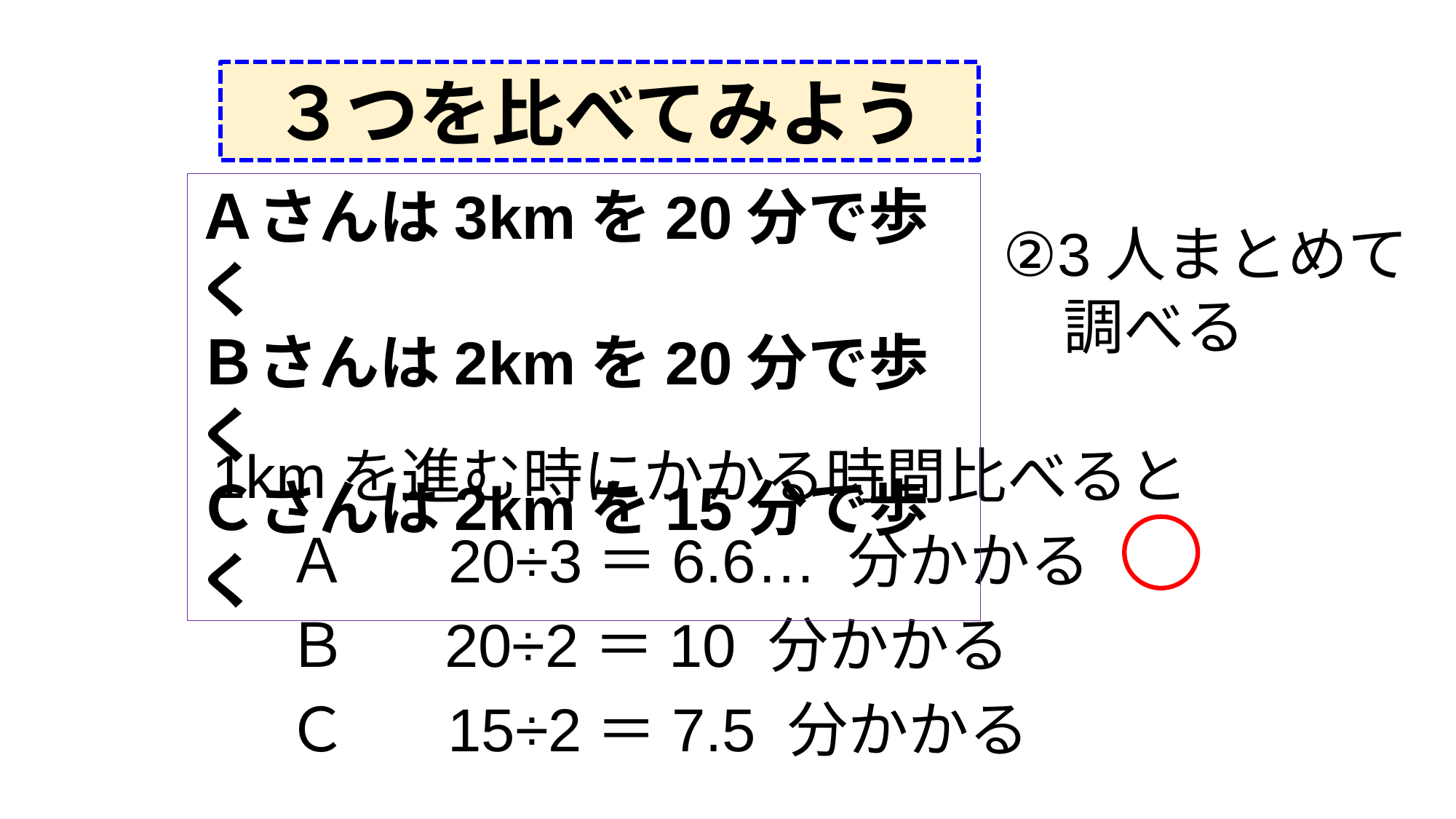

３つを比べてみよう
Ａさんは3kmを20分で歩く
Ｂさんは2kmを20分で歩く
Ｃさんは2kmを15分で歩く
②3人まとめて
　調べる
1kmを進む時にかかる時間比べると
Ａ
20÷3＝6.6… 分かかる

Ｂ
20÷2＝10 分かかる
Ｃ
15÷2＝7.5 分かかる